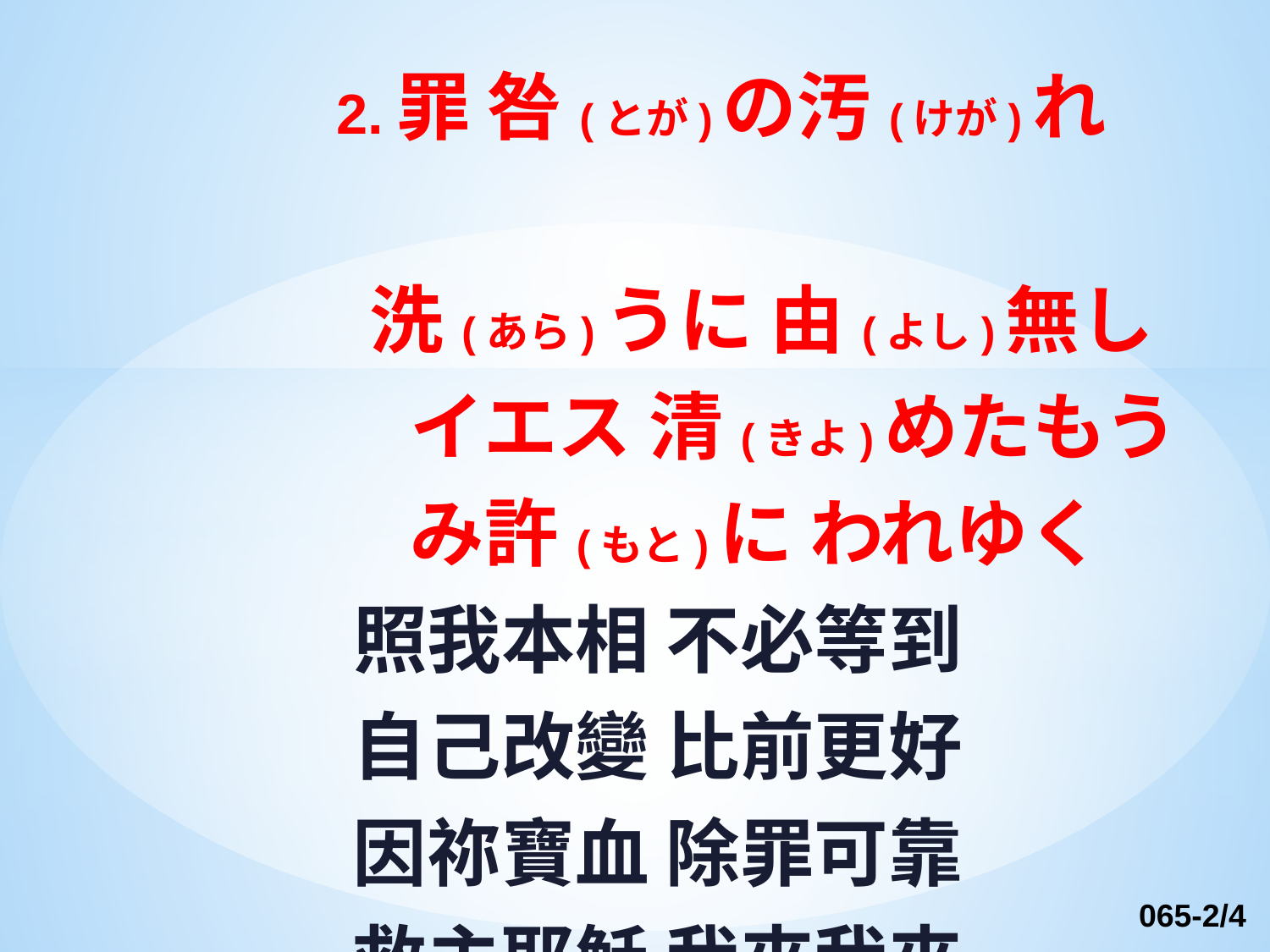

2.罪 咎(とが)の汚(けが)れ　　
  洗(あら)うに 由(よし)無し
　イエス 清(きよ)めたもう
　み許(もと)に われゆく
 照我本相 不必等到
 自己改變 比前更好
 因祢寶血 除罪可靠
 救主耶穌 我來我來
065-2/4